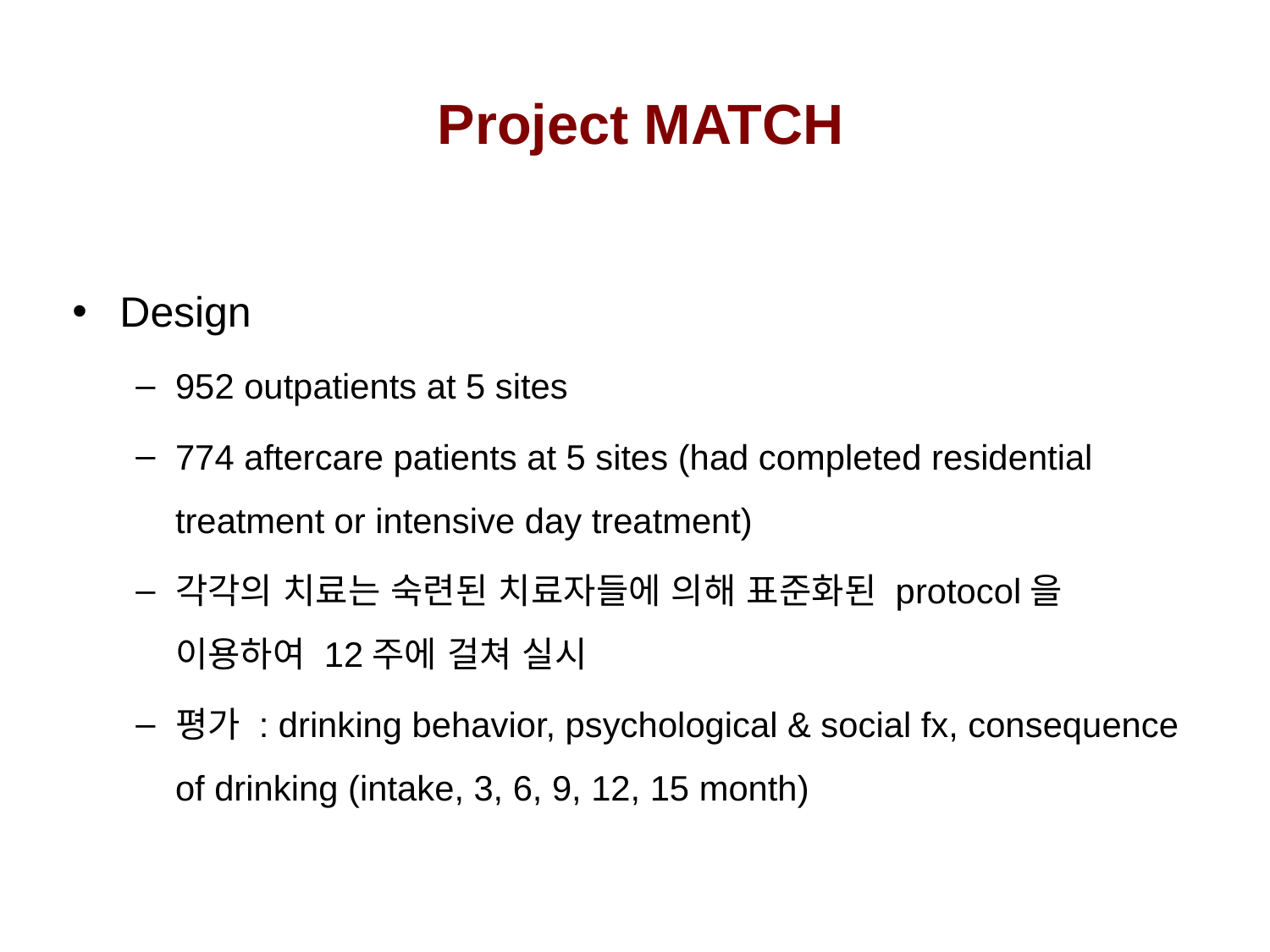

Project MATCH
Design
952 outpatients at 5 sites
774 aftercare patients at 5 sites (had completed residential treatment or intensive day treatment)
각각의 치료는 숙련된 치료자들에 의해 표준화된 protocol을 이용하여 12주에 걸쳐 실시
평가 : drinking behavior, psychological & social fx, consequence of drinking (intake, 3, 6, 9, 12, 15 month)